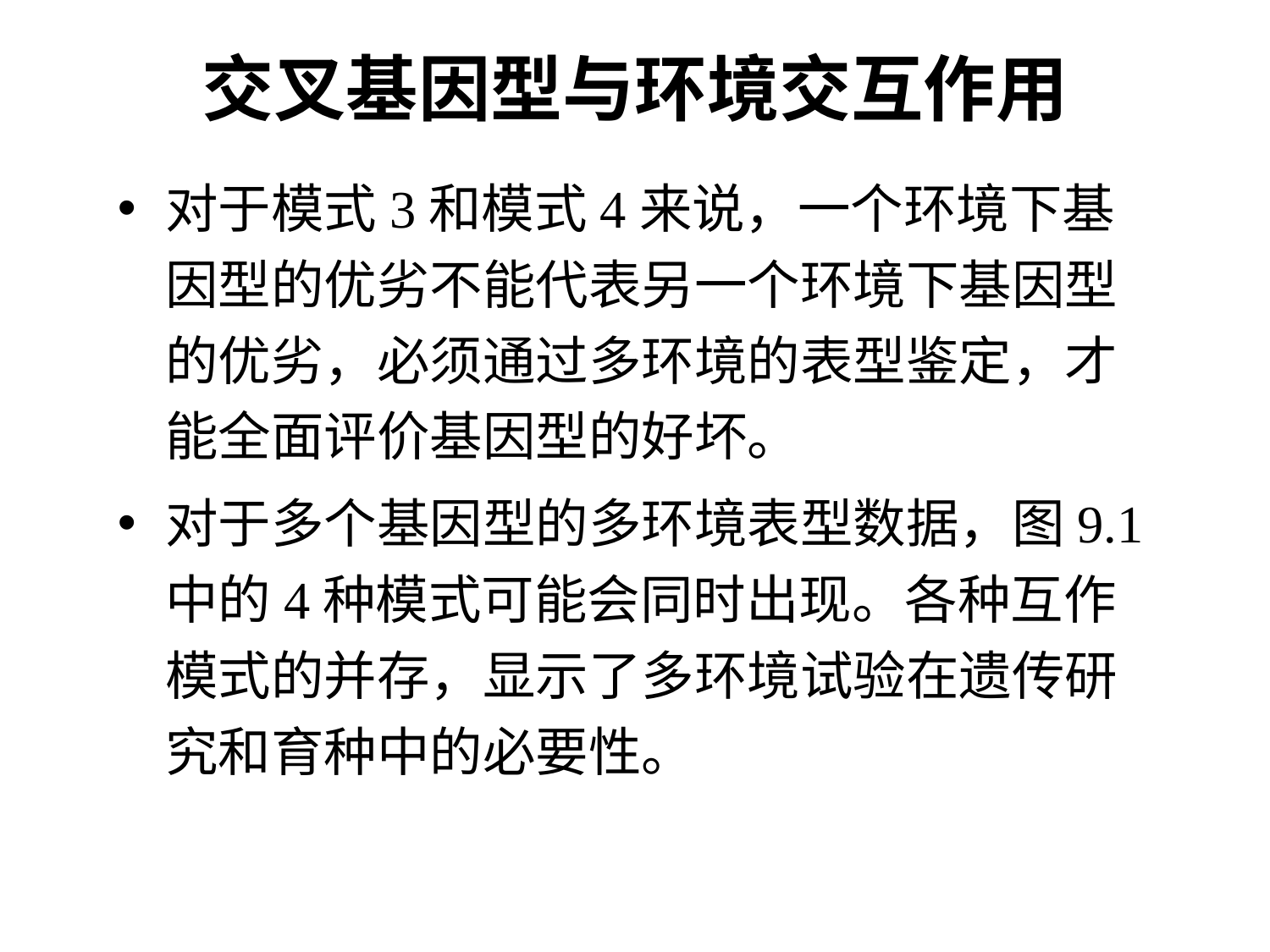

# 交叉基因型与环境交互作用
对于模式3和模式4来说，一个环境下基因型的优劣不能代表另一个环境下基因型的优劣，必须通过多环境的表型鉴定，才能全面评价基因型的好坏。
对于多个基因型的多环境表型数据，图9.1中的4种模式可能会同时出现。各种互作模式的并存，显示了多环境试验在遗传研究和育种中的必要性。